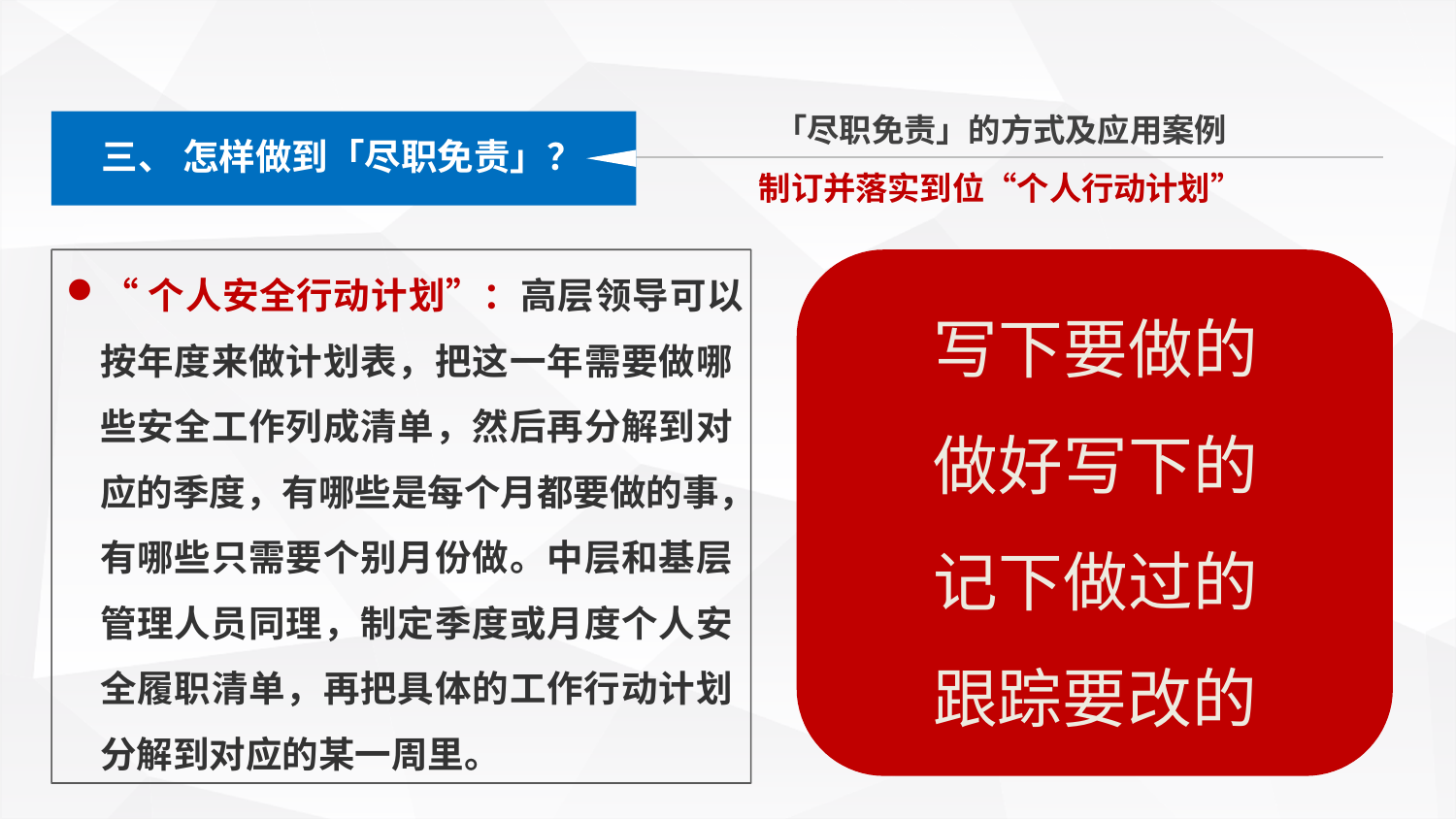

「尽职免责」的方式及应用案例

# 三、 怎样做到「尽职免责」？

制订并落实到位“个人行动计划”

“个人安全行动计划”：高层领导可以 按年度来做计划表，把这一年需要做哪 些安全工作列成清单，然后再分解到对 应的季度，有哪些是每个月都要做的事， 有哪些只需要个别月份做。中层和基层 管理人员同理，制定季度或月度个人安 全履职清单，再把具体的工作行动计划 分解到对应的某一周里。

写下要做的 做好写下的 记下做过的 跟踪要改的